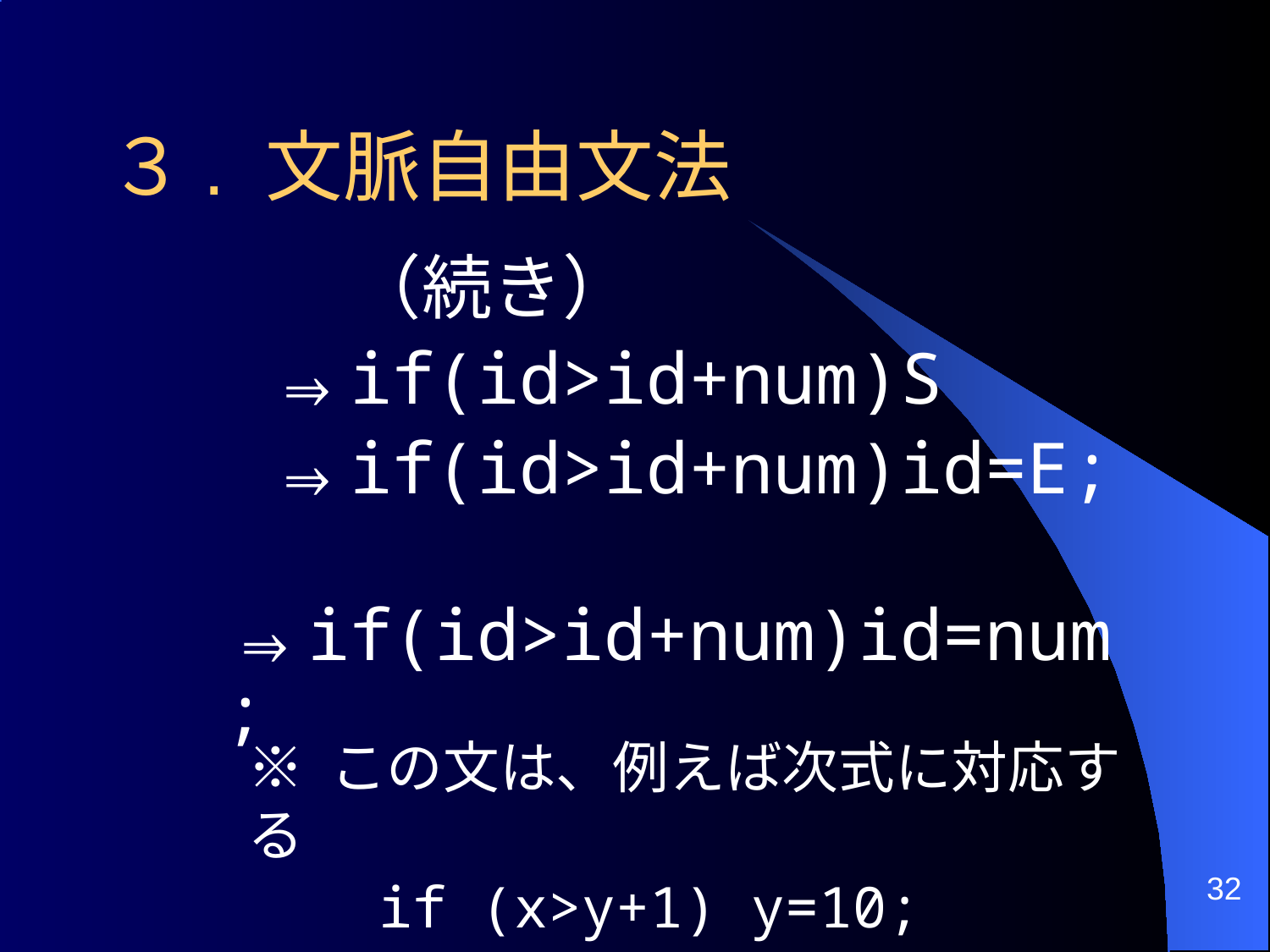

# ３. 文脈自由文法
	       （続き）
	 ⇒if(id>id+num)S
	 ⇒if(id>id+num)id=E;
	 ⇒if(id>id+num)id=num;
※ この文は、例えば次式に対応する
  if (x>y+1) y=10;
32